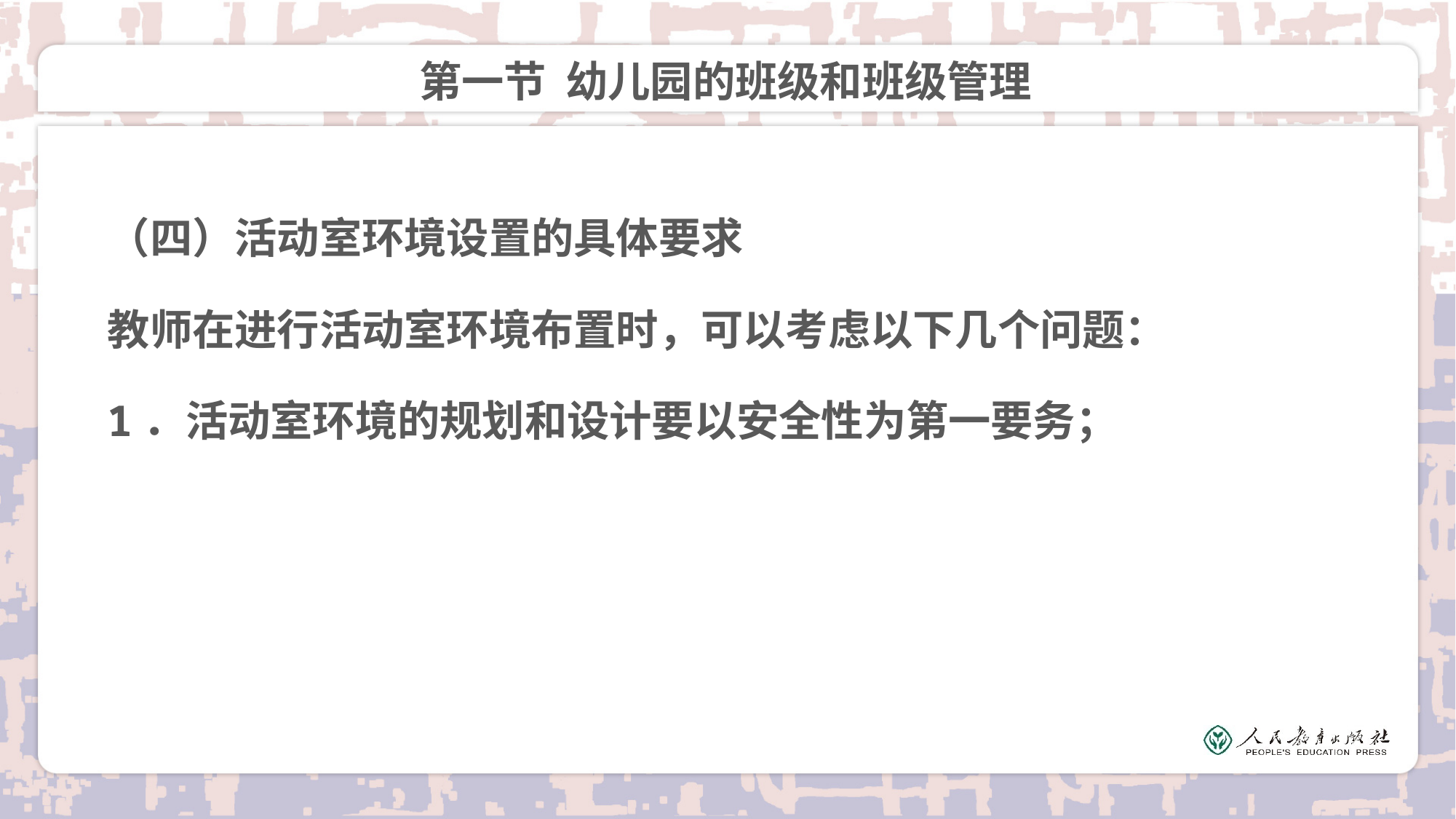

# 第一节  幼儿园的班级和班级管理
（四）活动室环境设置的具体要求
教师在进行活动室环境布置时，可以考虑以下几个问题：
1．活动室环境的规划和设计要以安全性为第一要务；